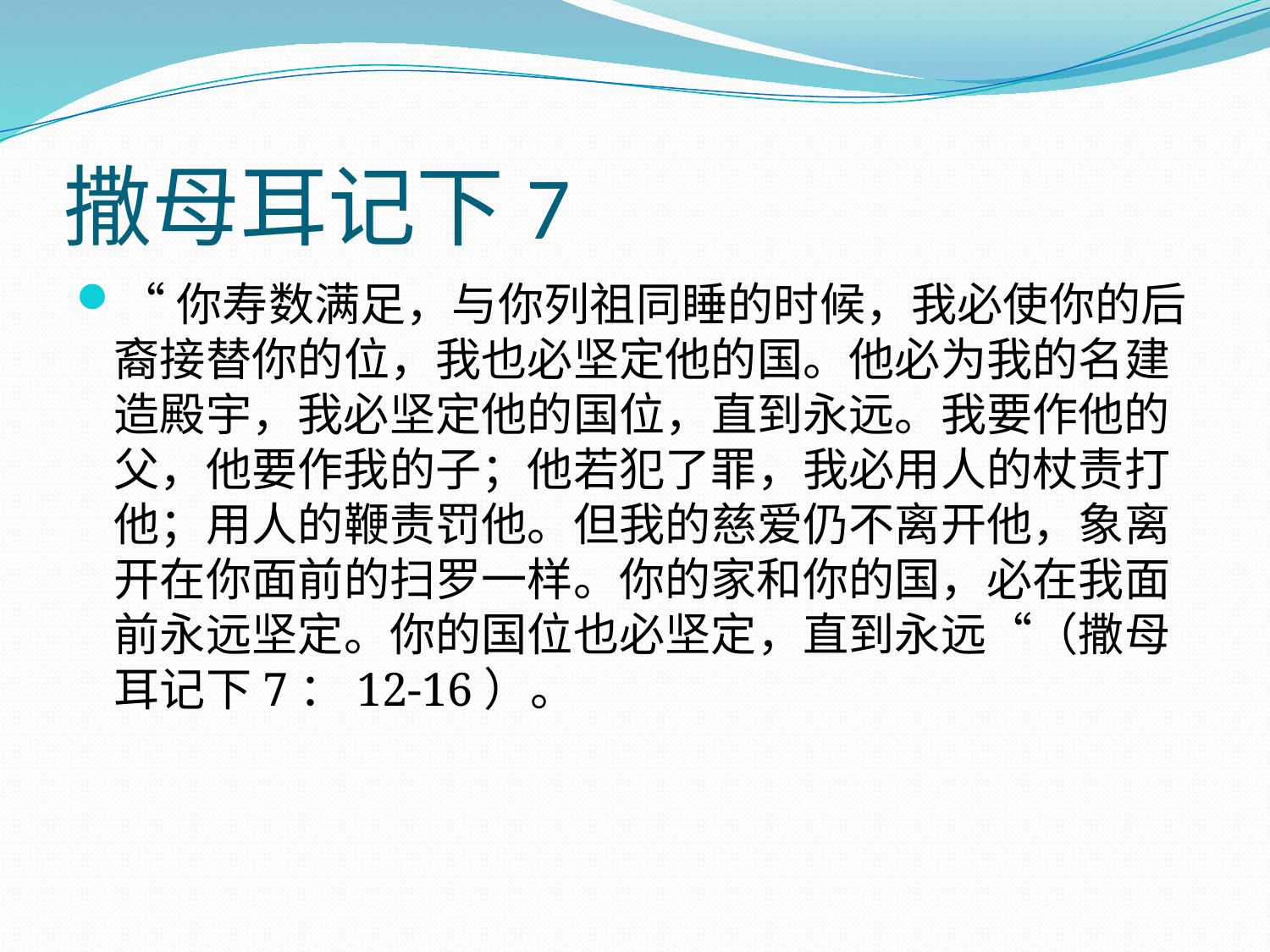

# 撒母耳记下7
“你寿数满足，与你列祖同睡的时候，我必使你的后裔接替你的位，我也必坚定他的国。他必为我的名建造殿宇，我必坚定他的国位，直到永远。我要作他的父，他要作我的子；他若犯了罪，我必用人的杖责打他；用人的鞭责罚他。但我的慈爱仍不离开他，象离开在你面前的扫罗一样。你的家和你的国，必在我面前永远坚定。你的国位也必坚定，直到永远“（撒母耳记下7：12-16）。